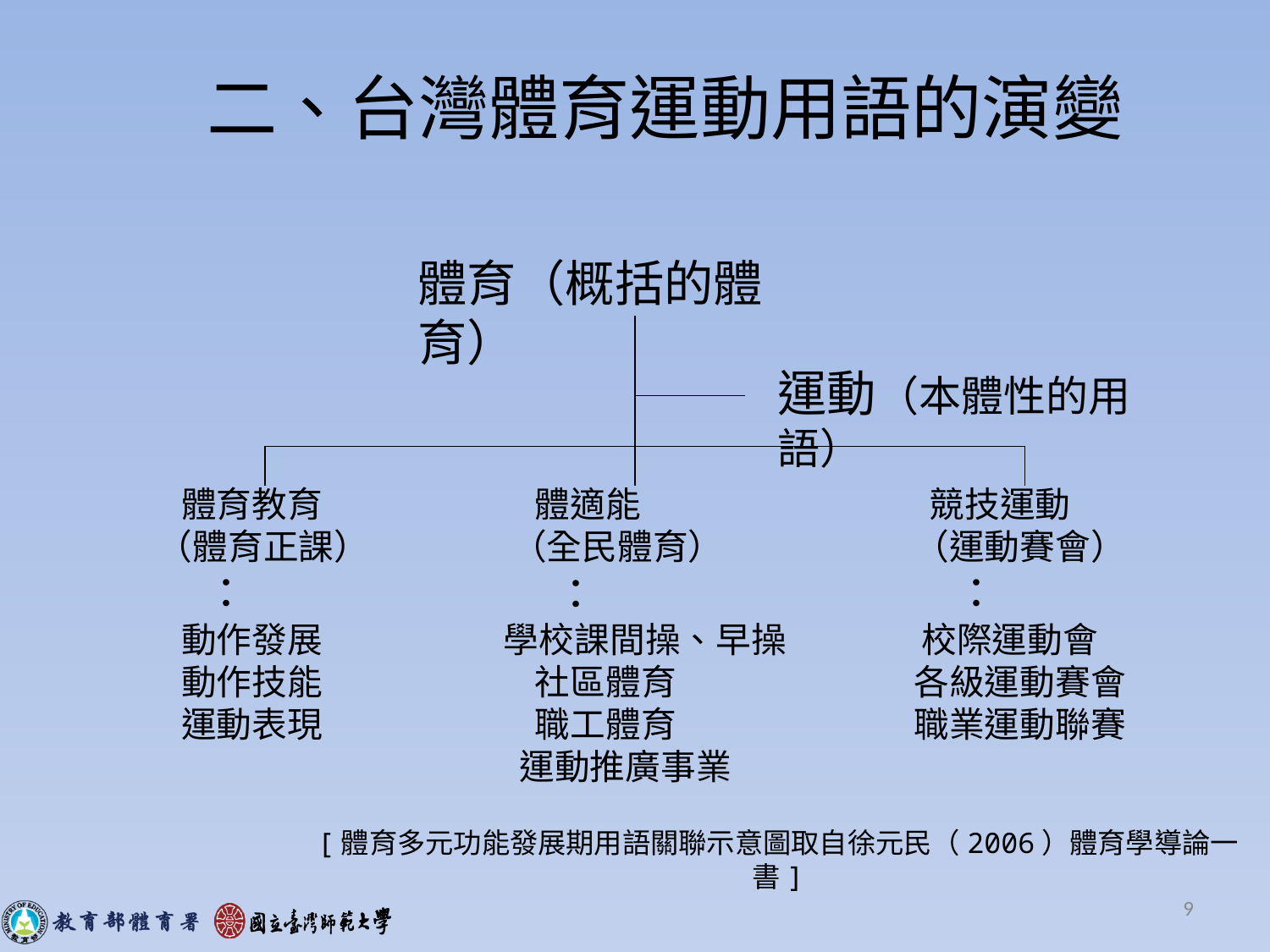

# 二、台灣體育運動用語的演變
體育（概括的體育）
運動（本體性的用語）
  體育教育
（體育正課）
    ：
  動作發展
  動作技能
  運動表現

     體適能
  （全民體育）
      ：
 學校課間操、早操
     社區體育
     職工體育
   運動推廣事業

   競技運動
 （運動賽會）
     ：
  校際運動會
 各級運動賽會
 職業運動聯賽

[體育多元功能發展期用語關聯示意圖取自徐元民（2006）體育學導論一書]
9